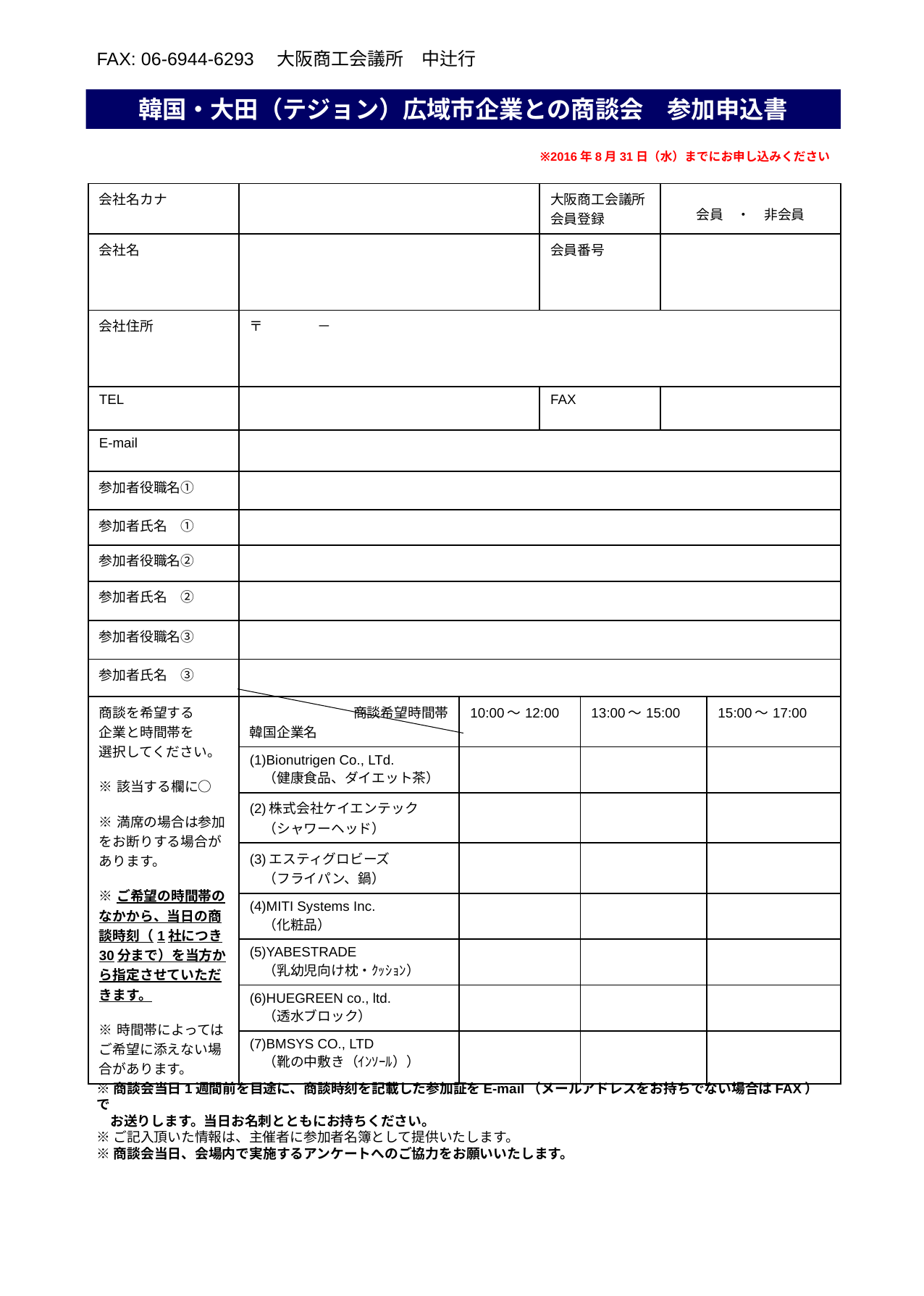

FAX: 06-6944-6293　大阪商工会議所　中辻行
韓国・大田（テジョン）広域市企業との商談会　参加申込書
※2016年8月31日（水）までにお申し込みください
| 会社名カナ |  |  | 大阪商工会議所 会員登録 |  | 会員　・　非会員 |  |
| --- | --- | --- | --- | --- | --- | --- |
| 会社名 |  |  | 会員番号 |  |  |  |
| 会社住所 | 〒　　　　－ |  |  |  |  |  |
| TEL |  |  | FAX |  |  |  |
| E-mail |  |  |  |  |  |  |
| 参加者役職名① |  |  |  |  |  |  |
| 参加者氏名　① |  |  |  |  |  |  |
| 参加者役職名② |  |  |  |  |  |  |
| 参加者氏名　② |  |  |  |  |  |  |
| 参加者役職名③ |  |  |  |  |  |  |
| 参加者氏名　③ |  |  |  |  |  |  |
| 商談を希望する 企業と時間帯を 選択してください。 ※該当する欄に○ ※満席の場合は参加をお断りする場合があります。 ※ご希望の時間帯のなかから、当日の商談時刻（1社につき30分まで）を当方から指定させていただきます。 ※時間帯によってはご希望に添えない場合があります。 | 商談希望時間帯 韓国企業名 | 10:00～12:00 |  | 13:00～15:00 |  | 15:00～17:00 |
|  | (1)Bionutrigen Co., LTd. 　（健康食品、ダイエット茶） |  |  |  |  |  |
|  | (2)株式会社ケイエンテック 　（シャワーヘッド） |  |  |  |  |  |
|  | (3)エスティグロビーズ 　（フライパン、鍋） |  |  |  |  |  |
|  | (4)MITI Systems Inc. 　（化粧品） |  |  |  |  |  |
|  | (5)YABESTRADE 　（乳幼児向け枕・ｸｯｼｮﾝ） |  |  |  |  |  |
|  | (6)HUEGREEN co., ltd. 　（透水ブロック） |  |  |  |  |  |
|  | (7)BMSYS CO., LTD 　（靴の中敷き（ｲﾝｿｰﾙ）） |  |  |  |  |  |
※商談会当日1週間前を目途に、商談時刻を記載した参加証をE-mail（メールアドレスをお持ちでない場合はFAX）で
　お送りします。当日お名刺とともにお持ちください。
※ご記入頂いた情報は、主催者に参加者名簿として提供いたします。
※商談会当日、会場内で実施するアンケートへのご協力をお願いいたします。